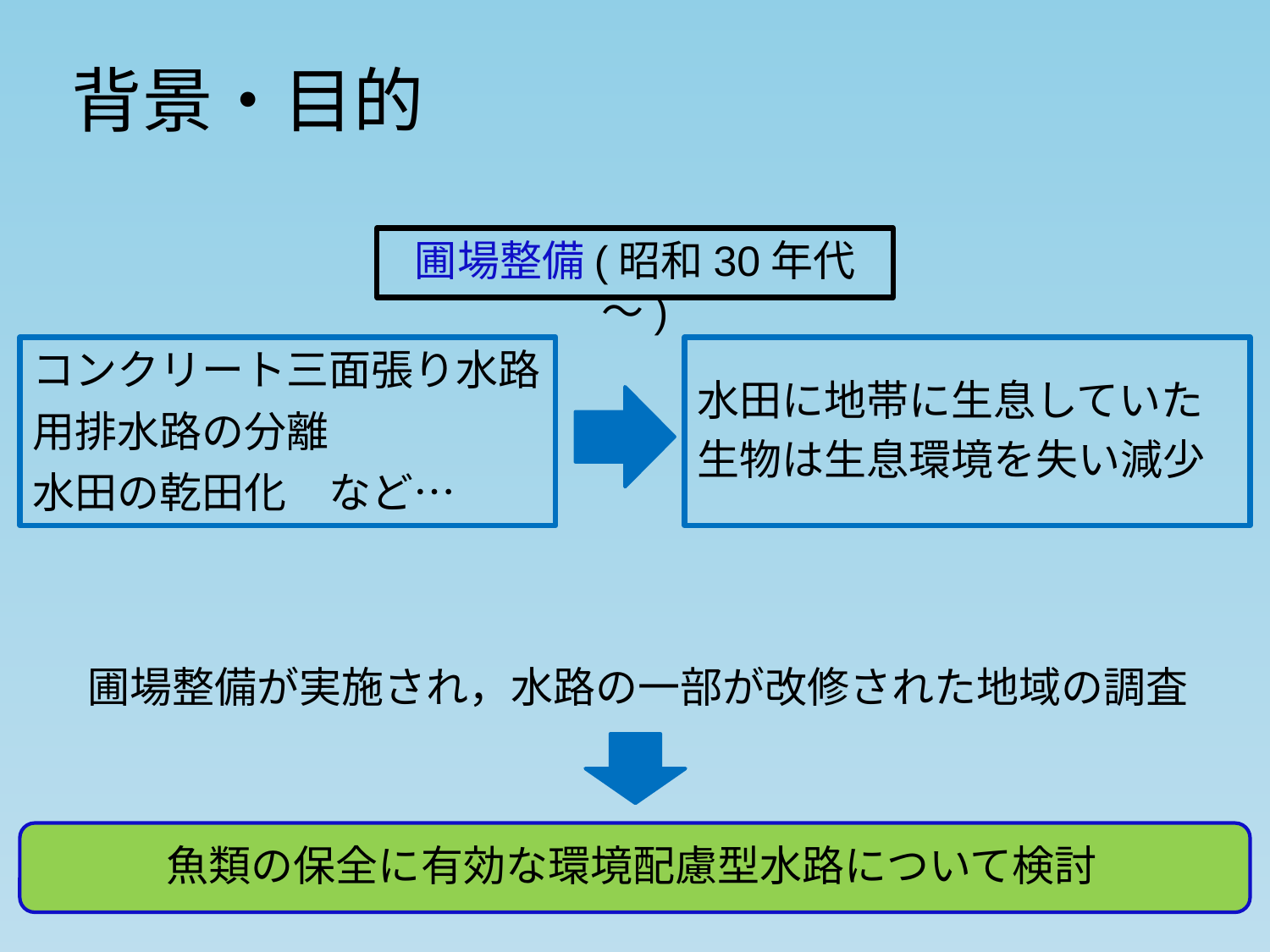

背景・目的

圃場整備(昭和30年代～)
コンクリート三面張り水路
用排水路の分離
水田の乾田化　など…

水田に地帯に生息していた
生物は生息環境を失い減少

圃場整備が実施され，水路の一部が改修された地域の調査

魚類の保全に有効な環境配慮型水路について検討